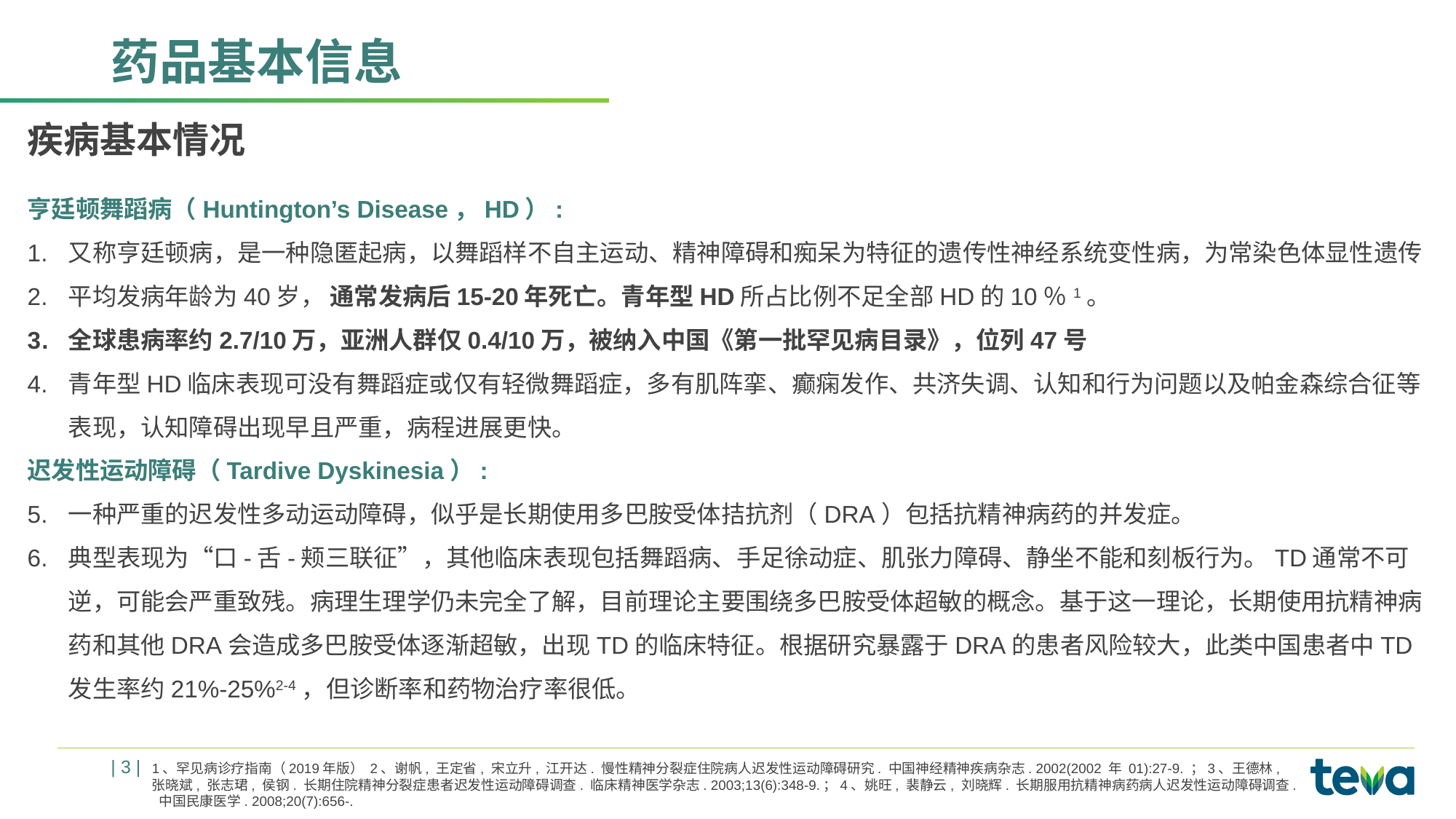

# 药品基本信息
疾病基本情况
亨廷顿舞蹈病（Huntington’s Disease，HD）:
又称亨廷顿病，是一种隐匿起病，以舞蹈样不自主运动、精神障碍和痴呆为特征的遗传性神经系统变性病，为常染色体显性遗传
平均发病年龄为40岁， 通常发病后15-20年死亡。青年型HD所占比例不足全部HD的10％1。
全球患病率约2.7/10万，亚洲人群仅0.4/10万，被纳入中国《第一批罕见病目录》，位列47号
青年型HD临床表现可没有舞蹈症或仅有轻微舞蹈症，多有肌阵挛、癫痫发作、共济失调、认知和行为问题以及帕金森综合征等表现，认知障碍出现早且严重，病程进展更快。
迟发性运动障碍（Tardive Dyskinesia）:
一种严重的迟发性多动运动障碍，似乎是长期使用多巴胺受体拮抗剂（DRA）包括抗精神病药的并发症。
典型表现为“口-舌-颊三联征”，其他临床表现包括舞蹈病、手足徐动症、肌张力障碍、静坐不能和刻板行为。TD通常不可逆，可能会严重致残。病理生理学仍未完全了解，目前理论主要围绕多巴胺受体超敏的概念。基于这一理论，长期使用抗精神病药和其他DRA会造成多巴胺受体逐渐超敏，出现TD的临床特征。根据研究暴露于DRA的患者风险较大，此类中国患者中TD发生率约21%-25%2-4，但诊断率和药物治疗率很低。
| 3 |
1、罕见病诊疗指南（2019年版） 2、谢帆, 王定省, 宋立升, 江开达. 慢性精神分裂症住院病人迟发性运动障碍研究. 中国神经精神疾病杂志. 2002(2002 年 01):27-9. ；3、王德林, 张晓斌, 张志珺, 侯钢. 长期住院精神分裂症患者迟发性运动障碍调查. 临床精神医学杂志. 2003;13(6):348-9.；4、姚旺, 裴静云, 刘晓辉. 长期服用抗精神病药病人迟发性运动障碍调查. 中国民康医学. 2008;20(7):656-.